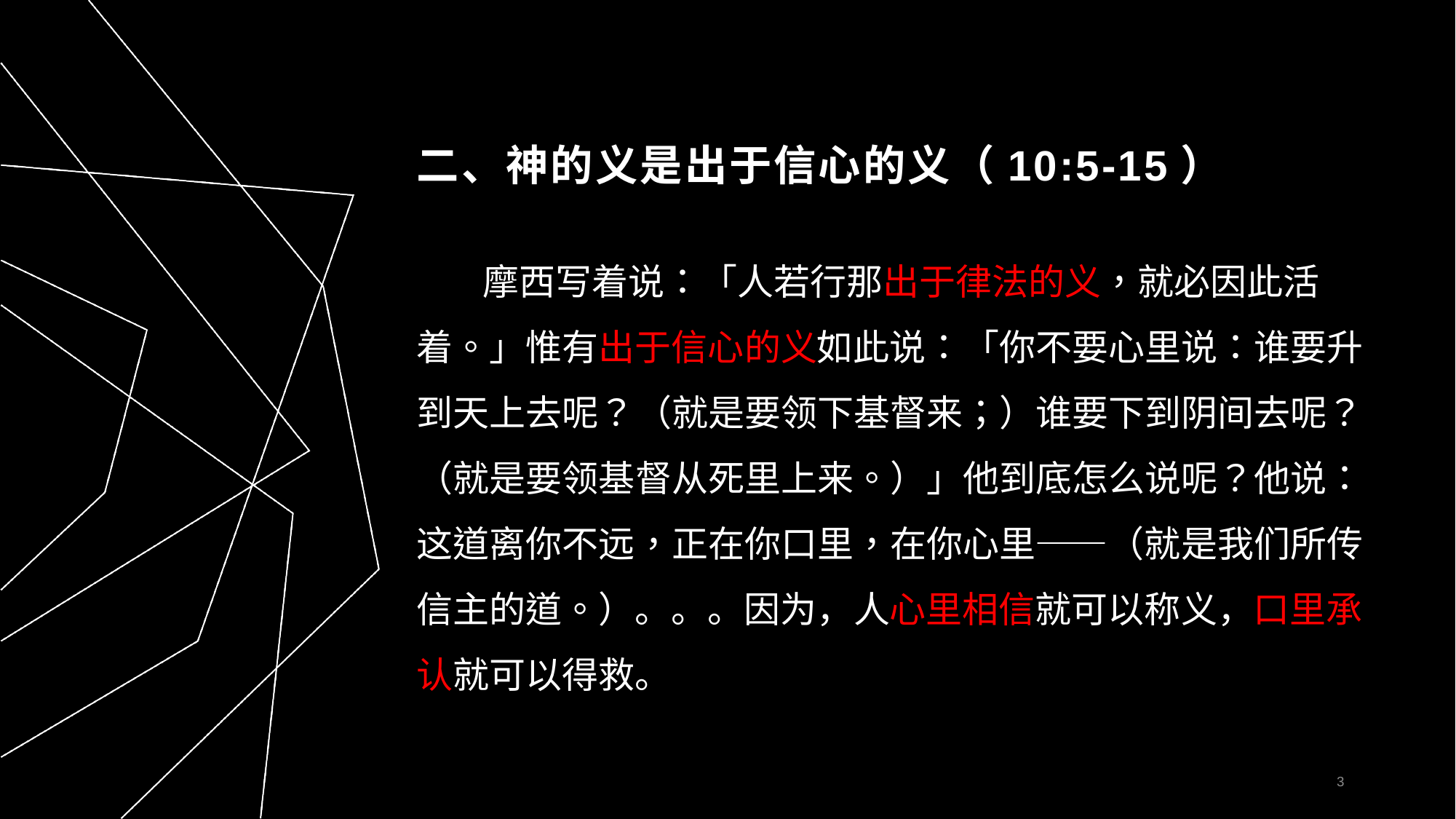

# 二、神的义是出于信心的义（10:5-15）
       摩西写着说：「人若行那出于律法的义，就必因此活着。」惟有出于信心的义如此说：「你不要心里说：谁要升到天上去呢？（就是要领下基督来；）谁要下到阴间去呢？（就是要领基督从死里上来。）」他到底怎么说呢？他说：这道离你不远，正在你口里，在你心里——（就是我们所传信主的道。）。。。因为，人心里相信就可以称义，口里承认就可以得救。
3